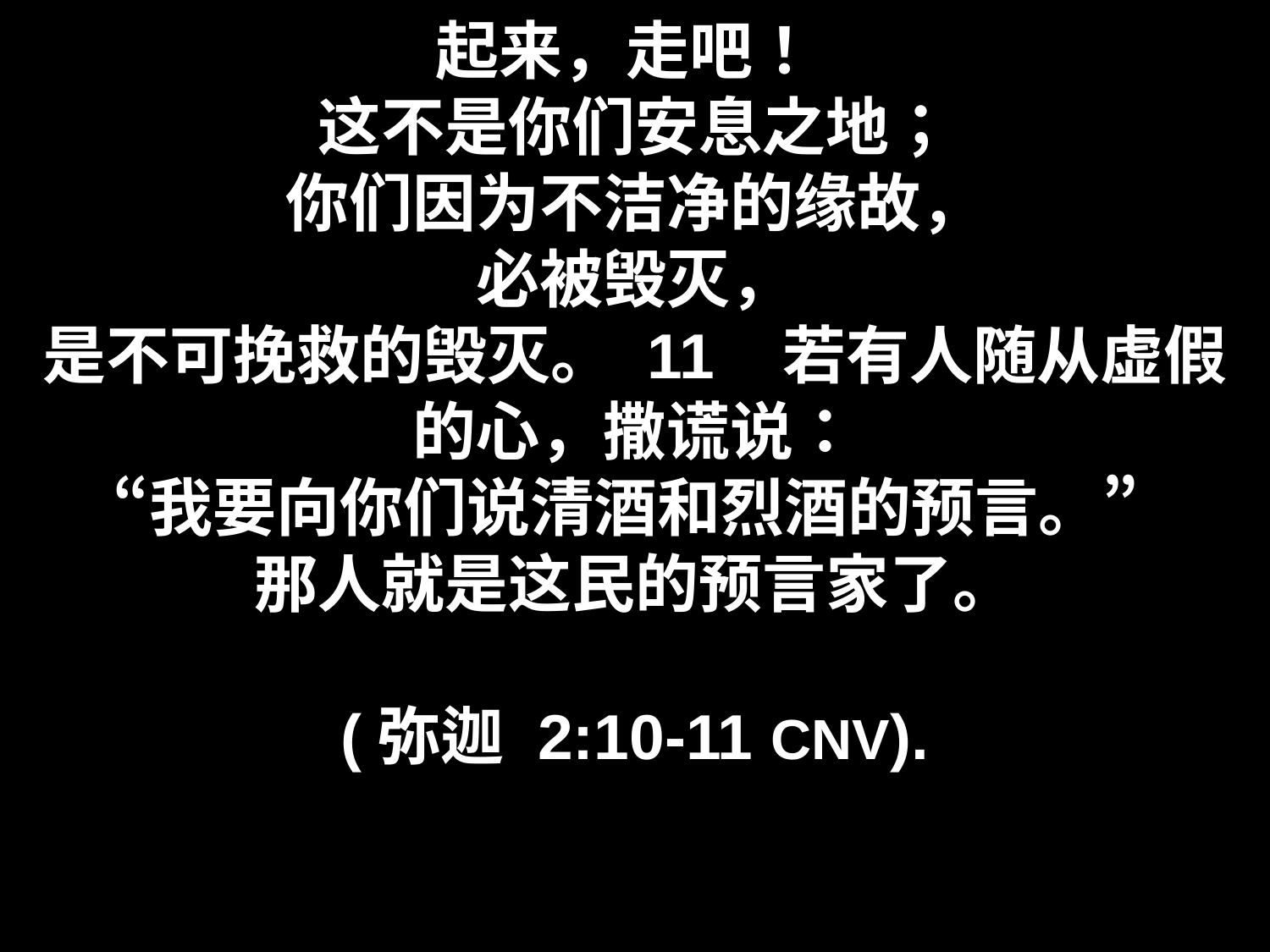

# 起来，走吧！ 这不是你们安息之地； 你们因为不洁净的缘故， 必被毁灭， 是不可挽救的毁灭。 11   若有人随从虚假的心，撒谎说： “我要向你们说清酒和烈酒的预言。”  那人就是这民的预言家了。 (弥迦 2:10-11 CNV).